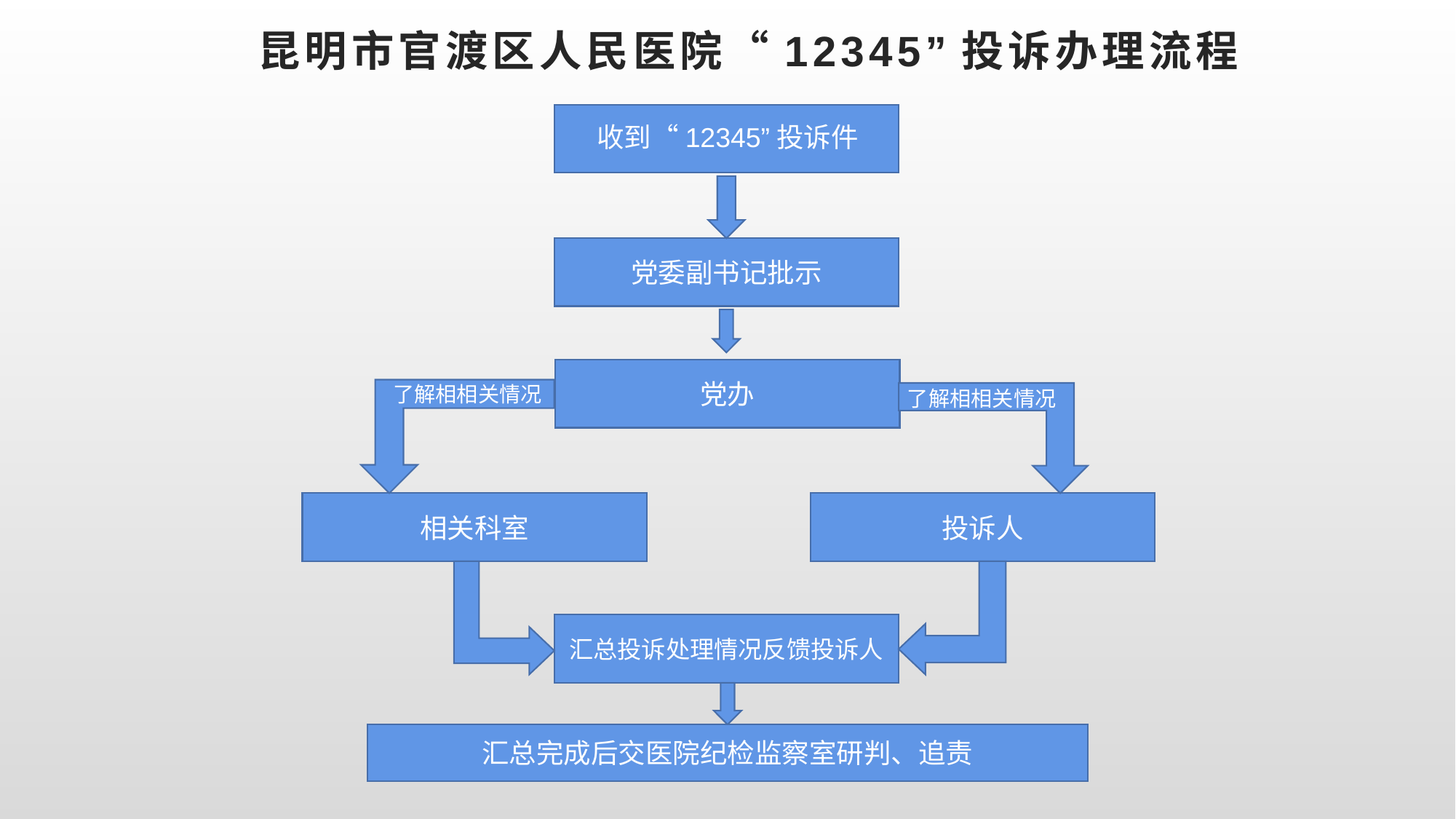

# 昆明市官渡区人民医院“12345”投诉办理流程

收到“12345”投诉件

党委副书记批示

党办
了解相相关情况

了解相相关情况

相关科室
投诉人

汇总投诉处理情况反馈投诉人

汇总完成后交医院纪检监察室研判、追责